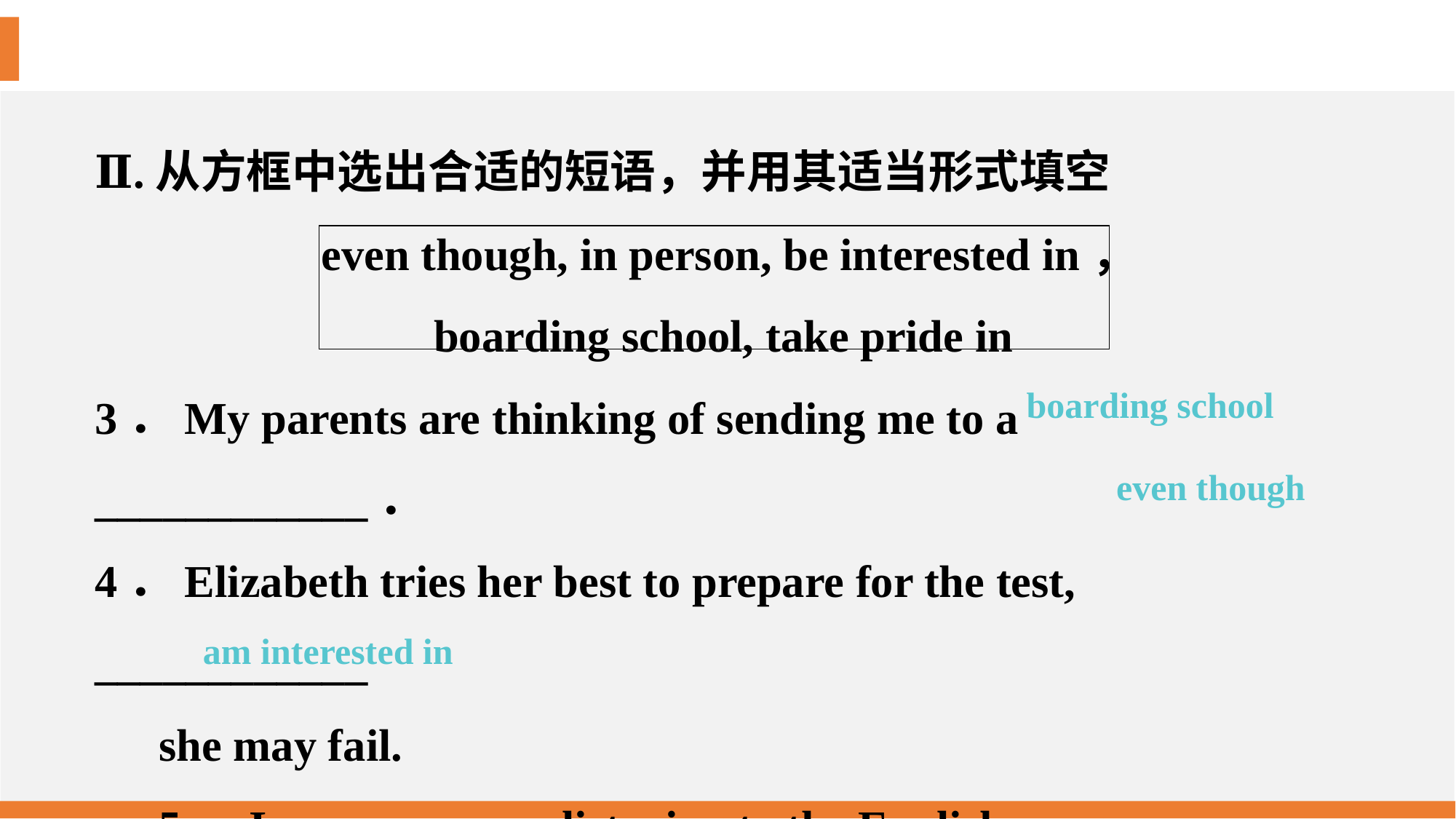

Ⅱ.从方框中选出合适的短语，并用其适当形式填空
 even though, in person, be interested in，
 boarding school, take pride in
3．My parents are thinking of sending me to a ____________．
4．Elizabeth tries her best to prepare for the test, ____________
she may fail.
5．I ____________ listening to the English program.

boarding school
even though
am interested in